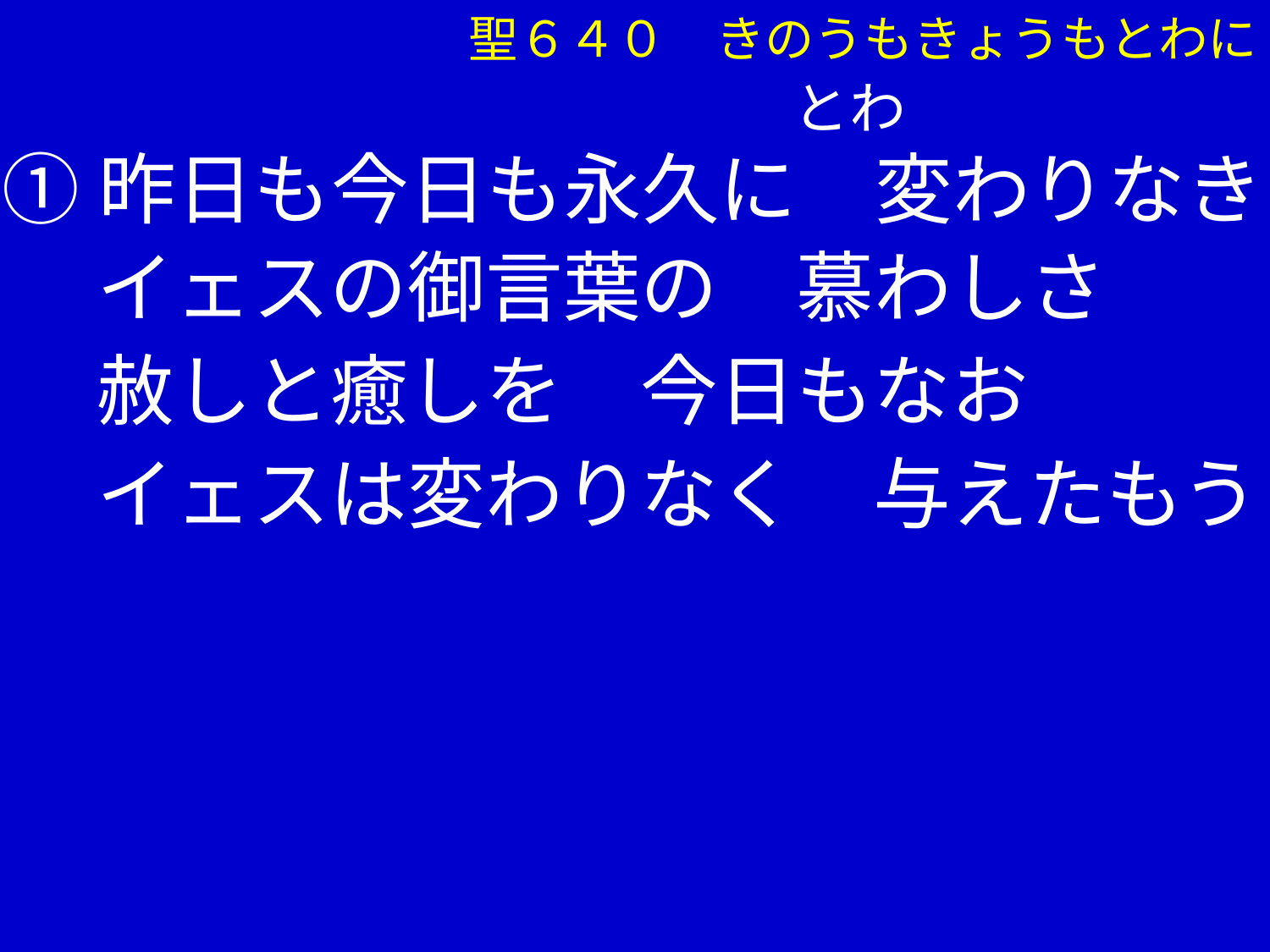

聖６４０　きのうもきょうもとわに
　　　　　　　　　　　　　　とわ
①昨日も今日も永久に　変わりなき
　 イェスの御言葉の　慕わしさ
　 赦しと癒しを　今日もなお
　 イェスは変わりなく　与えたもう